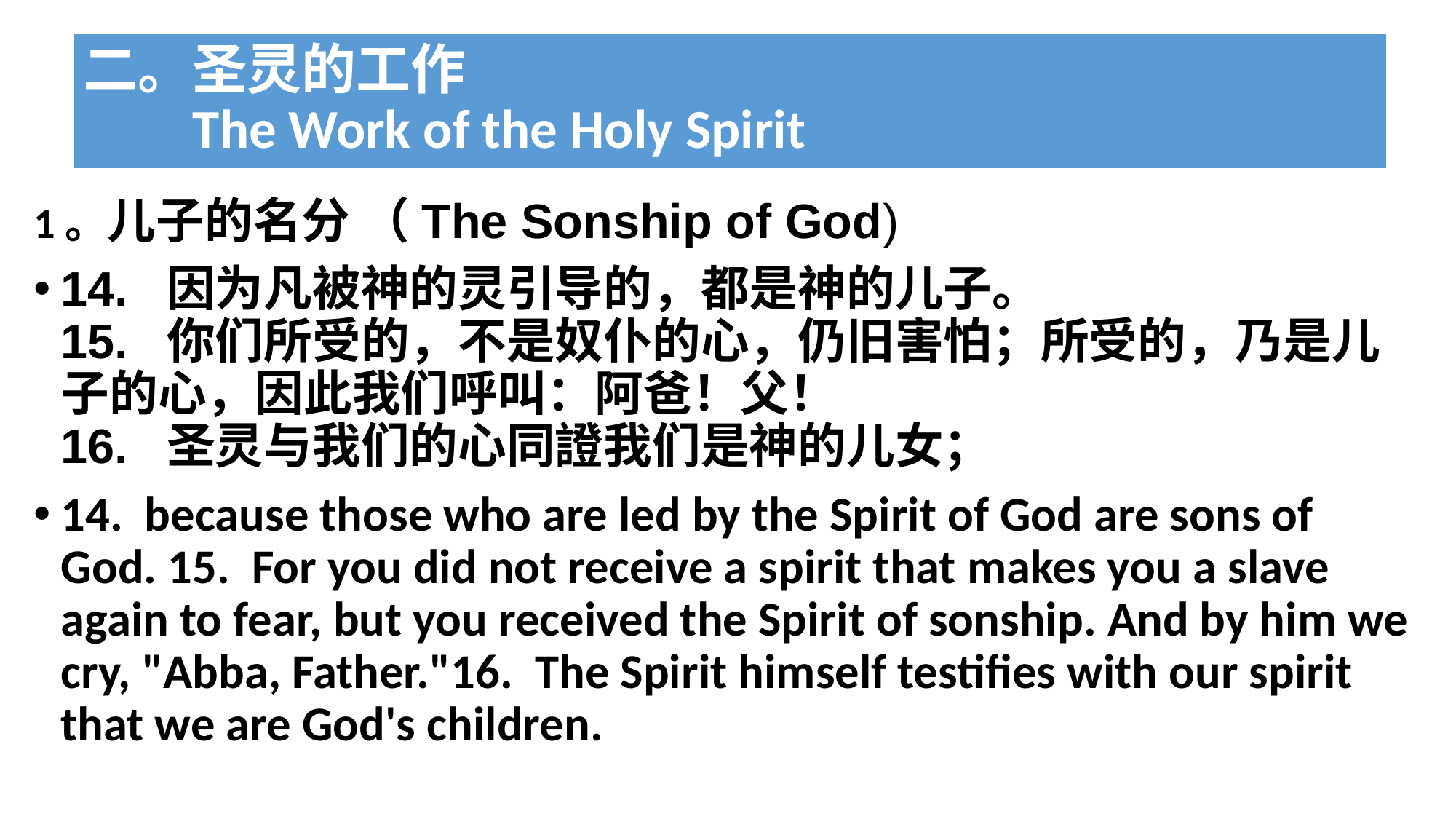

# 二。圣灵的工作 The Work of the Holy Spirit
1。儿子的名分 （The Sonship of God)
14.  因为凡被神的灵引导的，都是神的儿子。
15.  你们所受的，不是奴仆的心，仍旧害怕；所受的，乃是儿子的心，因此我们呼叫：阿爸！父！
16.  圣灵与我们的心同證我们是神的儿女；
14.  because those who are led by the Spirit of God are sons of God. 15.  For you did not receive a spirit that makes you a slave again to fear, but you received the Spirit of sonship. And by him we cry, "Abba, Father."16.  The Spirit himself testifies with our spirit that we are God's children.